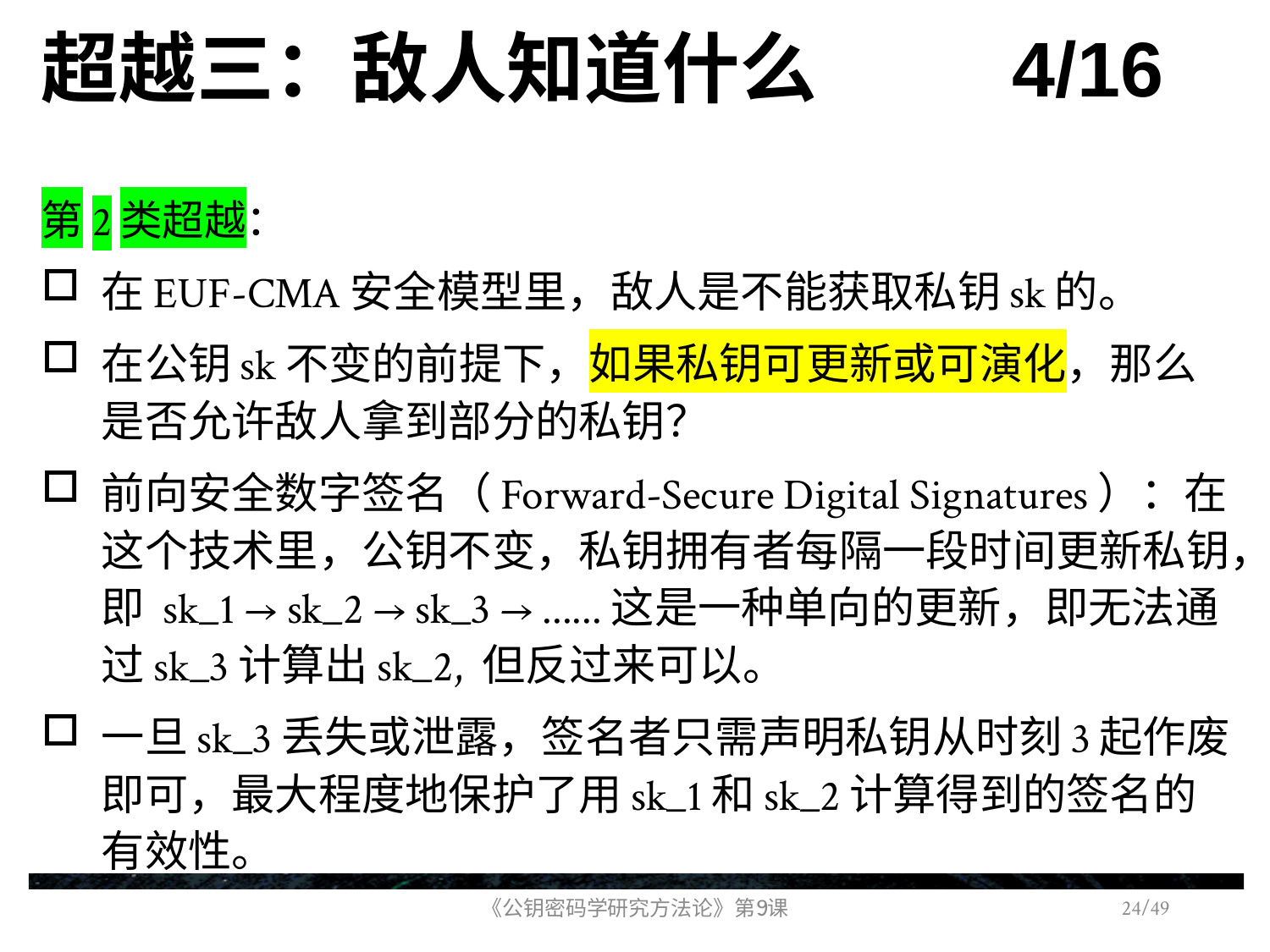

# 超越三：敌人知道什么          4/16
第2类超越：
在EUF-CMA安全模型里，敌人是不能获取私钥sk的。
在公钥sk不变的前提下，如果私钥可更新或可演化，那么是否允许敌人拿到部分的私钥？
前向安全数字签名（Forward-Secure Digital Signatures）：在这个技术里，公钥不变，私钥拥有者每隔一段时间更新私钥，即 sk_1 → sk_2 → sk_3 → ......这是一种单向的更新，即无法通过sk_3计算出sk_2, 但反过来可以。
一旦sk_3丢失或泄露，签名者只需声明私钥从时刻3起作废即可，最大程度地保护了用sk_1和sk_2计算得到的签名的有效性。
《公钥密码学研究方法论》第9课
24/49